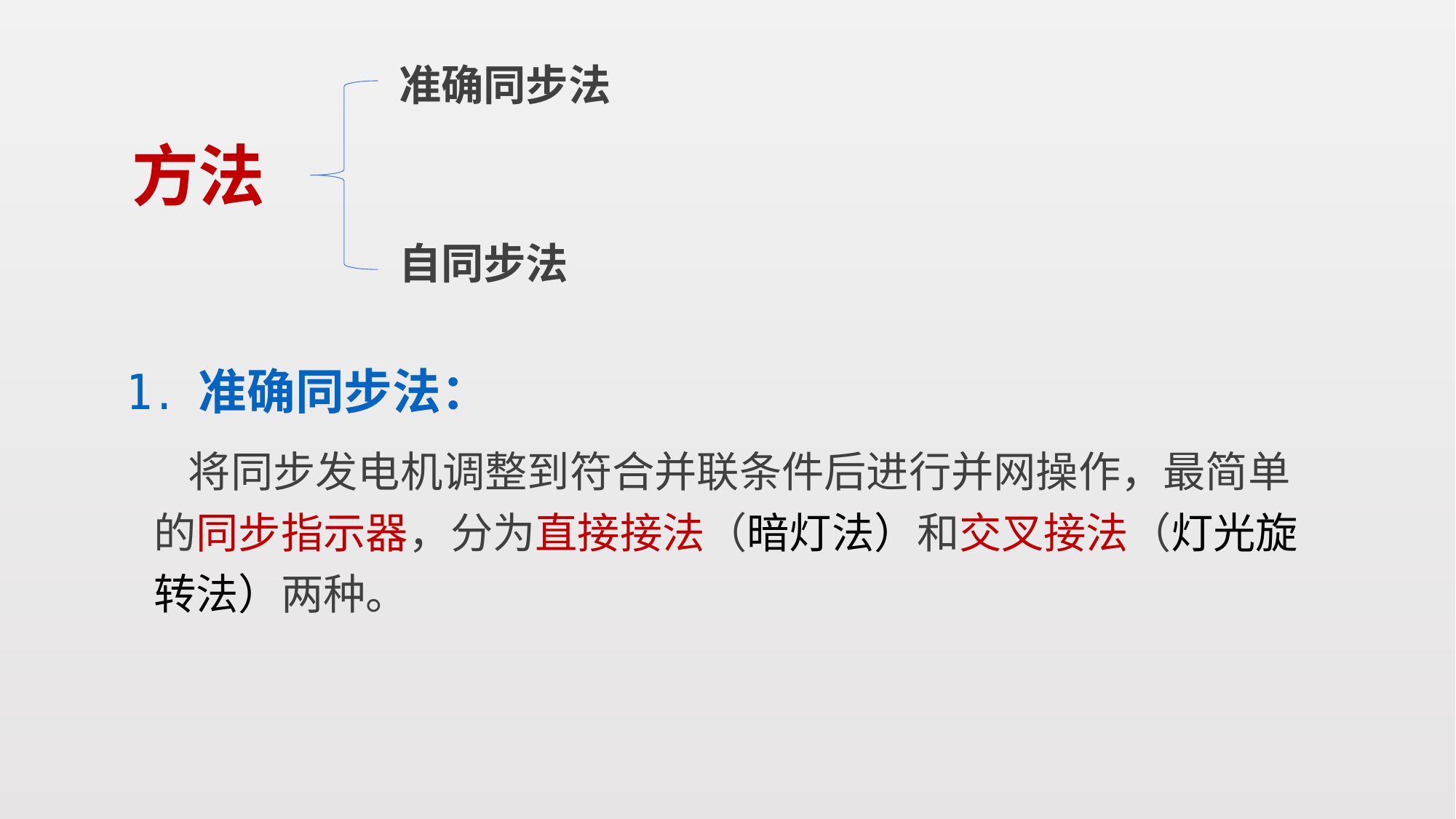

准确同步法

# 方法
自同步法
1. 准确同步法：
      将同步发电机调整到符合并联条件后进行并网操作，最简单的同步指示器，分为直接接法（暗灯法）和交叉接法（灯光旋转法）两种。